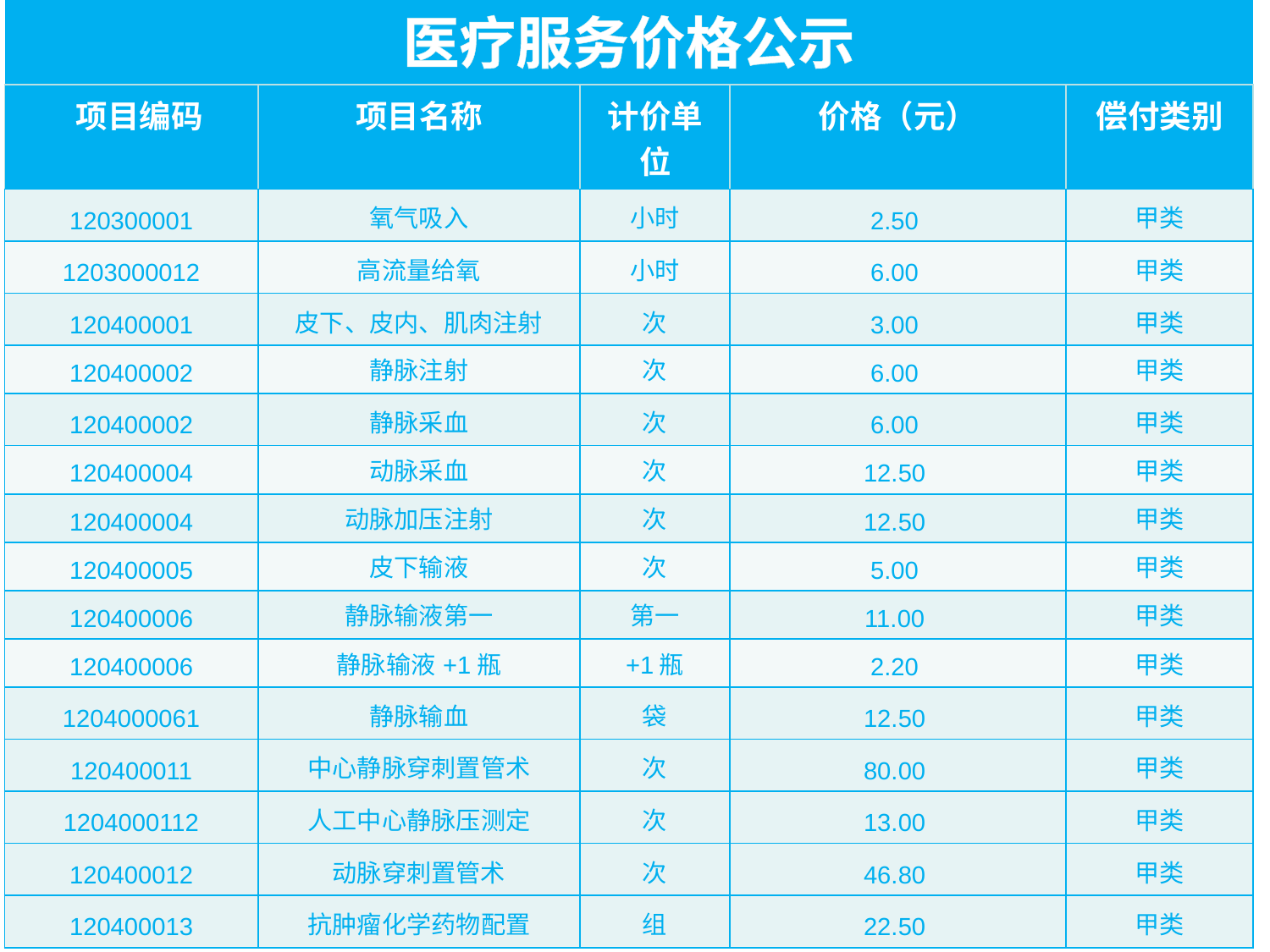

| 医疗服务价格公示 |  |  |  |  |
| --- | --- | --- | --- | --- |
| 项目编码 | 项目名称 | 计价单位 | 价格（元） | 偿付类别 |
| 120300001 | 氧气吸入 | 小时 | 2.50 | 甲类 |
| 1203000012 | 高流量给氧 | 小时 | 6.00 | 甲类 |
| 120400001 | 皮下、皮内、肌肉注射 | 次 | 3.00 | 甲类 |
| 120400002 | 静脉注射 | 次 | 6.00 | 甲类 |
| 120400002 | 静脉采血 | 次 | 6.00 | 甲类 |
| 120400004 | 动脉采血 | 次 | 12.50 | 甲类 |
| 120400004 | 动脉加压注射 | 次 | 12.50 | 甲类 |
| 120400005 | 皮下输液 | 次 | 5.00 | 甲类 |
| 120400006 | 静脉输液第一 | 第一 | 11.00 | 甲类 |
| 120400006 | 静脉输液+1瓶 | +1瓶 | 2.20 | 甲类 |
| 1204000061 | 静脉输血 | 袋 | 12.50 | 甲类 |
| 120400011 | 中心静脉穿刺置管术 | 次 | 80.00 | 甲类 |
| 1204000112 | 人工中心静脉压测定 | 次 | 13.00 | 甲类 |
| 120400012 | 动脉穿刺置管术 | 次 | 46.80 | 甲类 |
| 120400013 | 抗肿瘤化学药物配置 | 组 | 22.50 | 甲类 |